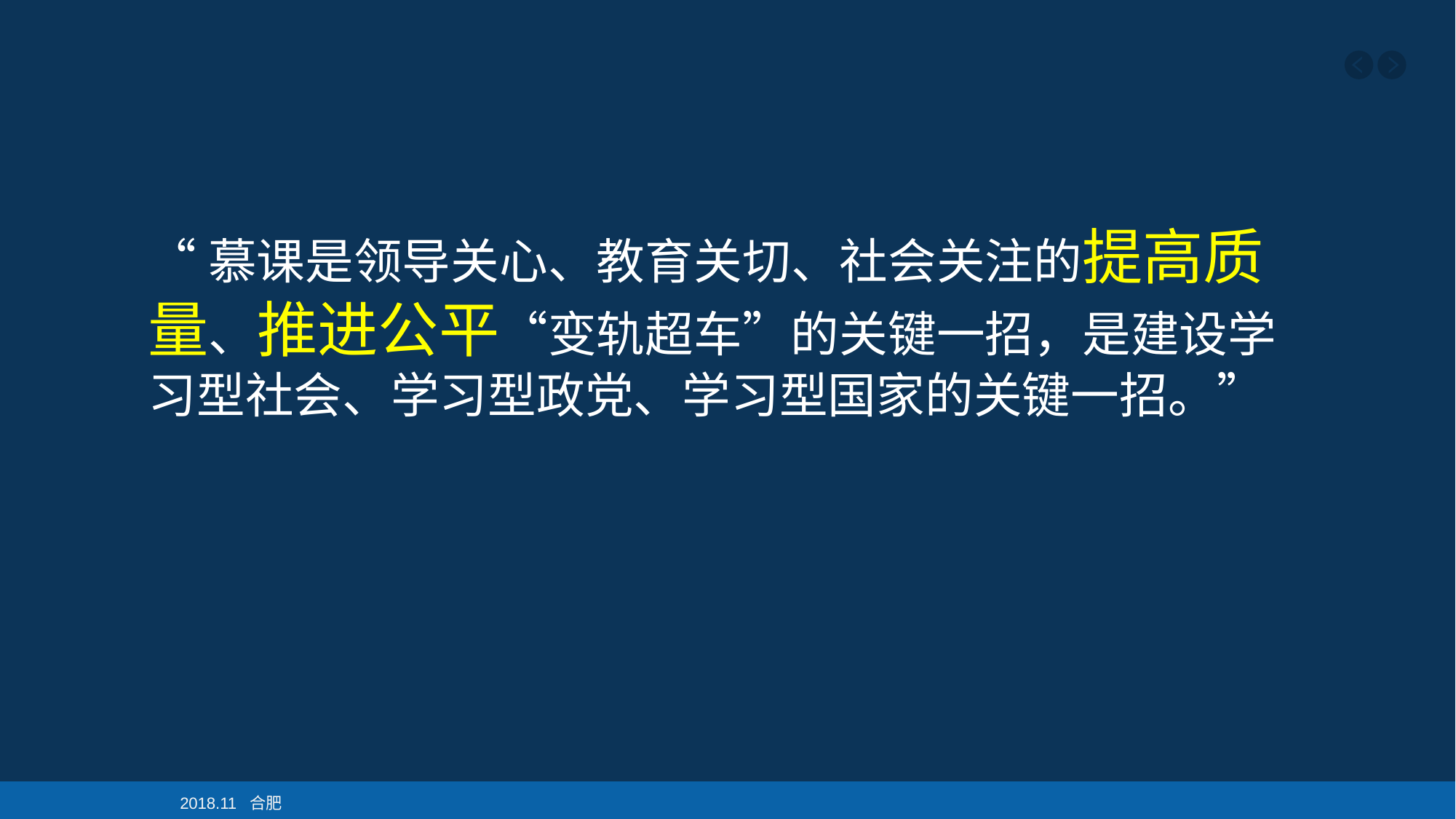

“慕课是领导关心、教育关切、社会关注的提高质量、推进公平“变轨超车”的关键一招，是建设学习型社会、学习型政党、学习型国家的关键一招。”